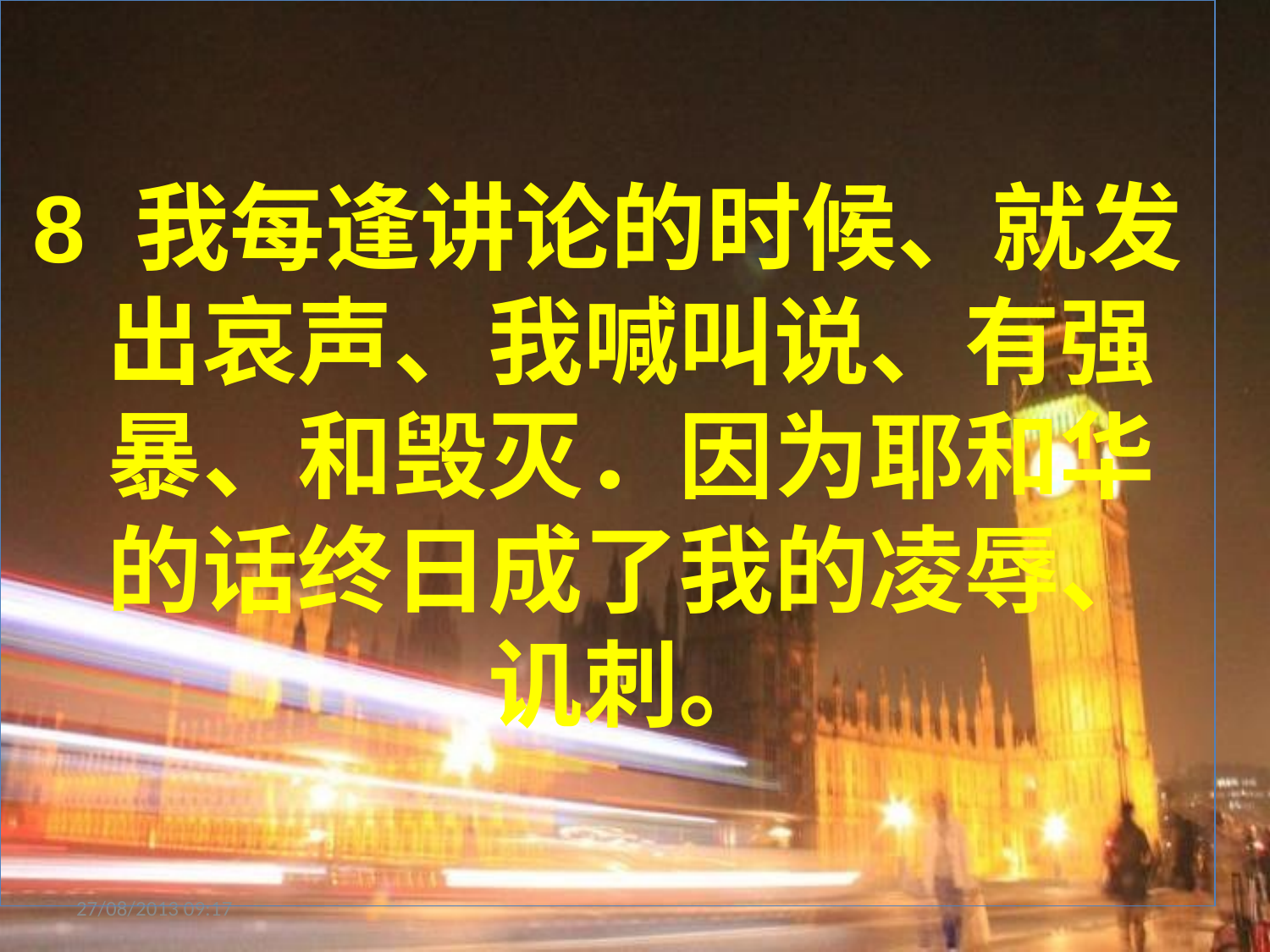

8 我每逢讲论的时候、就发出哀声、我喊叫说、有强暴、和毁灭．因为耶和华的话终日成了我的凌辱、讥刺。
27/08/2013 09:17